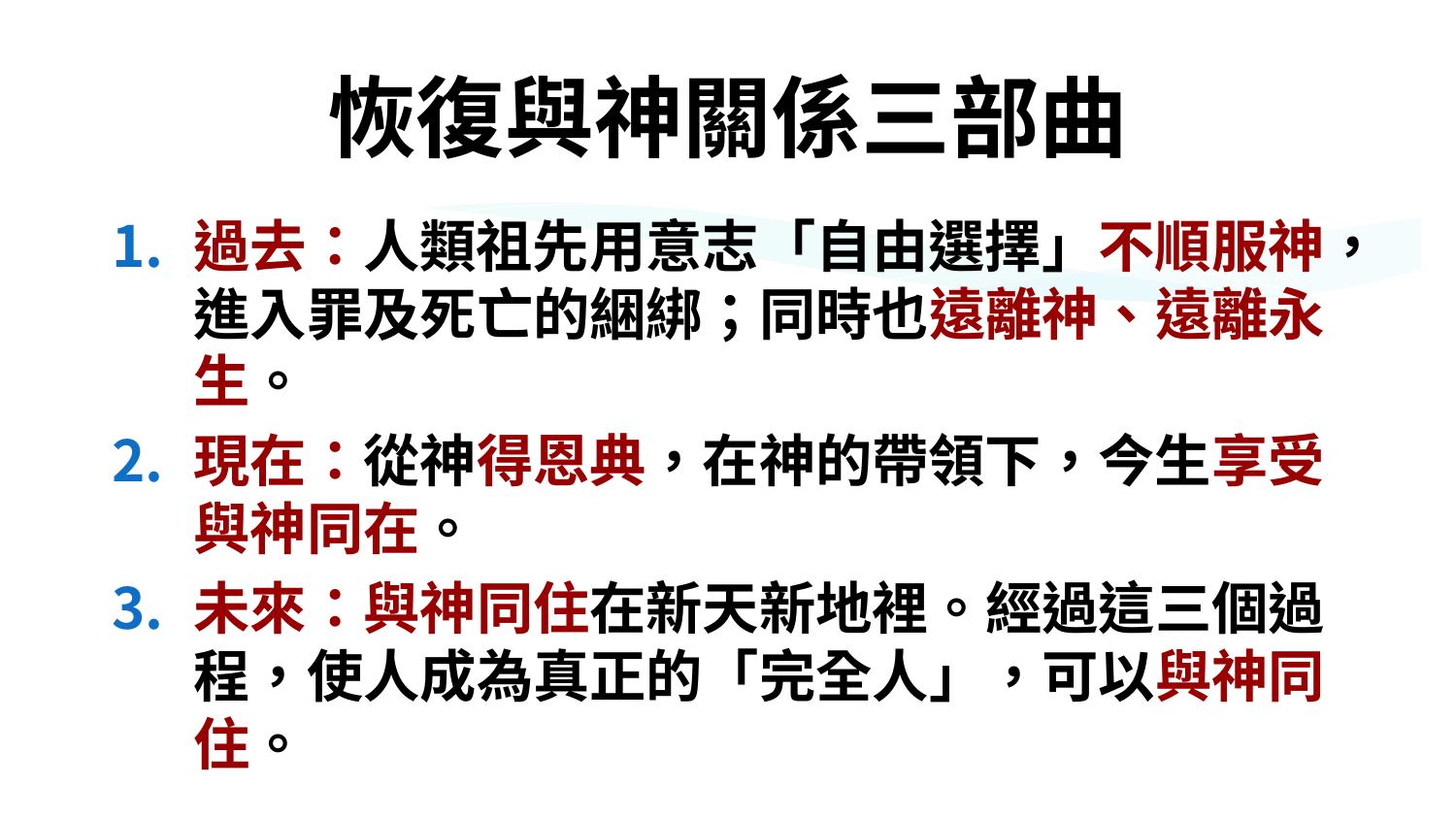

# 恢復與神關係三部曲
過去：人類祖先用意志「自由選擇」不順服神，進入罪及死亡的綑綁；同時也遠離神、遠離永生。
現在：從神得恩典，在神的帶領下，今生享受與神同在。
未來：與神同住在新天新地裡。經過這三個過程，使人成為真正的「完全人」，可以與神同住。